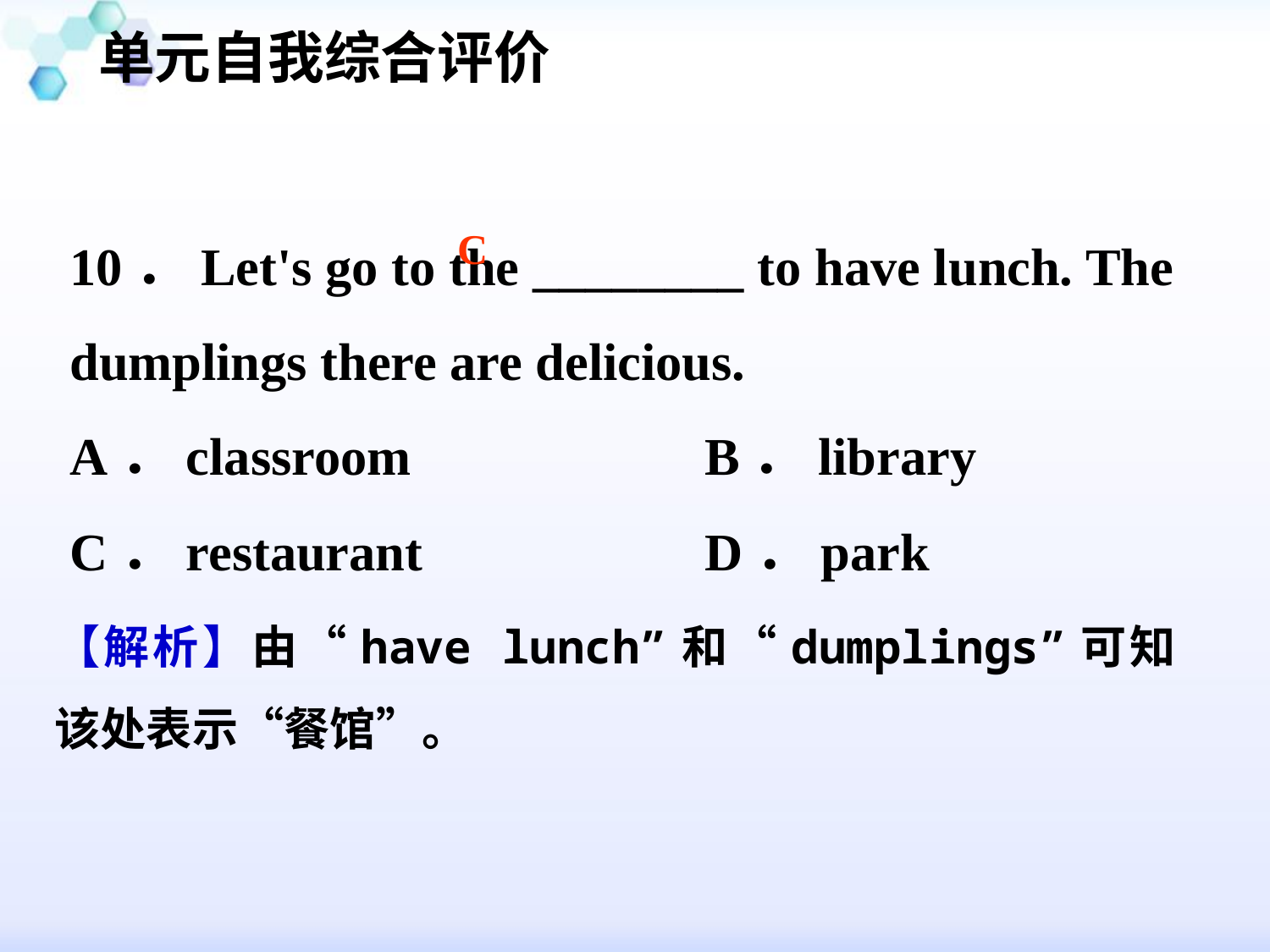

单元自我综合评价
#
10．Let's go to the ________ to have lunch. The dumplings there are delicious.
A．classroom  			B．library
C．restaurant  			D．park
C
【解析】由“have lunch”和“dumplings”可知该处表示“餐馆”。